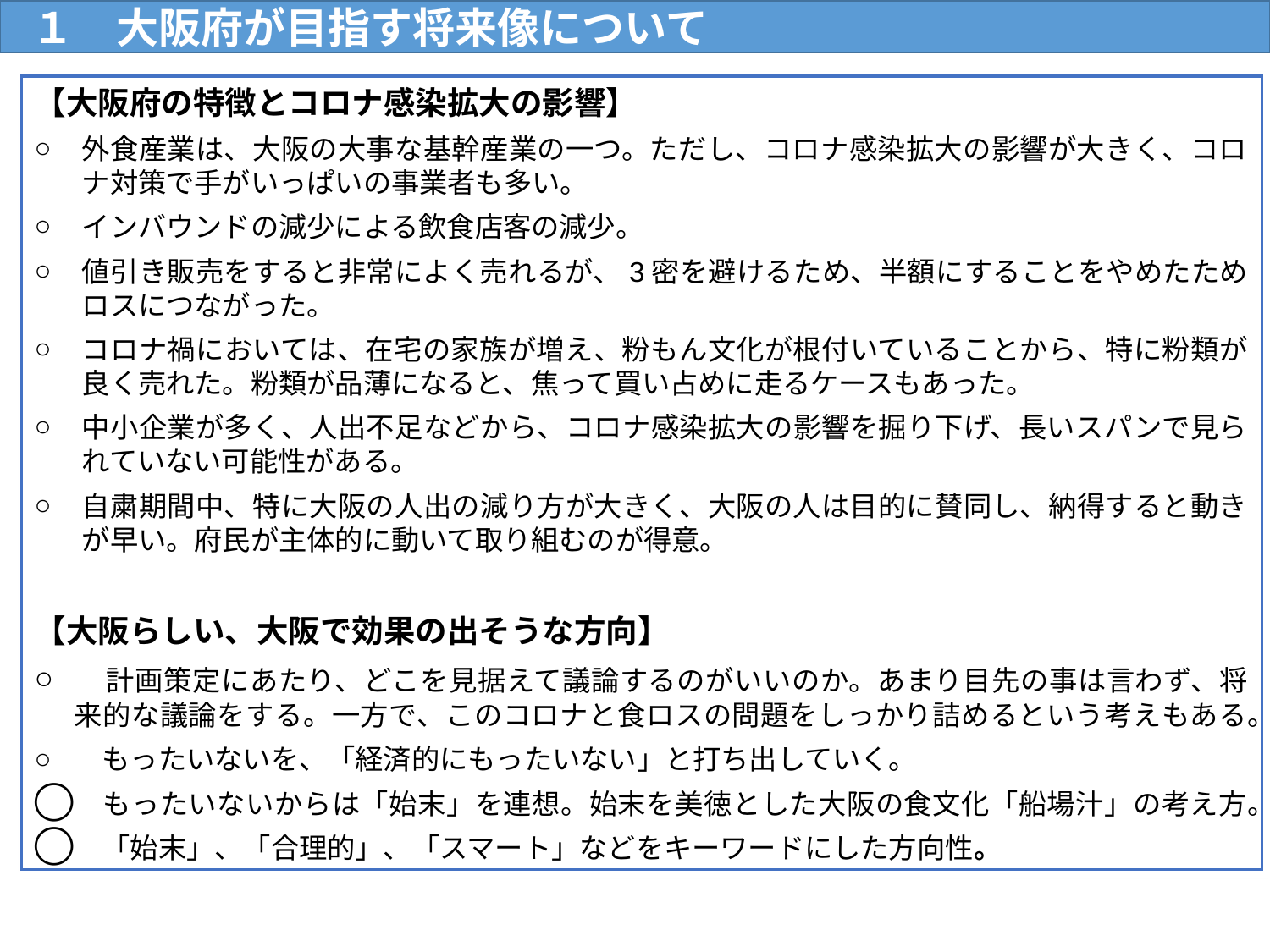

１　大阪府が目指す将来像について
2
【大阪府の特徴とコロナ感染拡大の影響】
外食産業は、大阪の大事な基幹産業の一つ。ただし、コロナ感染拡大の影響が大きく、コロナ対策で手がいっぱいの事業者も多い。
インバウンドの減少による飲食店客の減少。
値引き販売をすると非常によく売れるが、3密を避けるため、半額にすることをやめたためロスにつながった。
コロナ禍においては、在宅の家族が増え、粉もん文化が根付いていることから、特に粉類が良く売れた。粉類が品薄になると、焦って買い占めに走るケースもあった。
中小企業が多く、人出不足などから、コロナ感染拡大の影響を掘り下げ、長いスパンで見られていない可能性がある。
自粛期間中、特に大阪の人出の減り方が大きく、大阪の人は目的に賛同し、納得すると動きが早い。府民が主体的に動いて取り組むのが得意。

【大阪らしい、大阪で効果の出そうな方向】
　計画策定にあたり、どこを見据えて議論するのがいいのか。あまり目先の事は言わず、将来的な議論をする。一方で、このコロナと食ロスの問題をしっかり詰めるという考えもある。
　もったいないを、「経済的にもったいない」と打ち出していく。
　もったいないからは「始末」を連想。始末を美徳とした大阪の食文化「船場汁」の考え方。
　「始末」、「合理的」、「スマート」などをキーワードにした方向性。